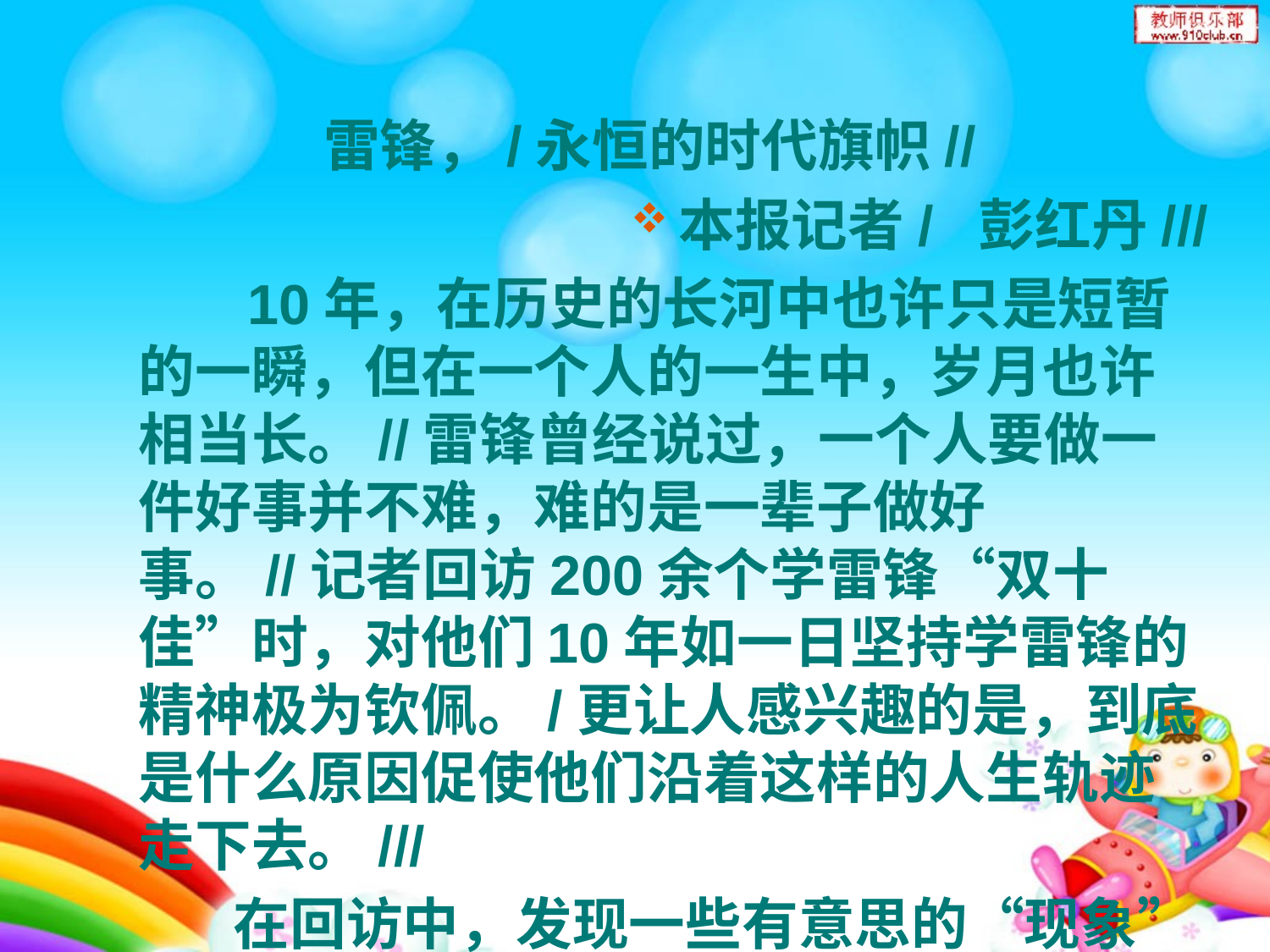

雷锋，/永恒的时代旗帜//
本报记者/  彭红丹///
          10年，在历史的长河中也许只是短暂的一瞬，但在一个人的一生中，岁月也许相当长。//雷锋曾经说过，一个人要做一件好事并不难，难的是一辈子做好事。//记者回访200余个学雷锋“双十佳”时，对他们10年如一日坚持学雷锋的精神极为钦佩。/更让人感兴趣的是，到底是什么原因促使他们沿着这样的人生轨迹走下去。///
          在回访中，发现一些有意思的“现象”……